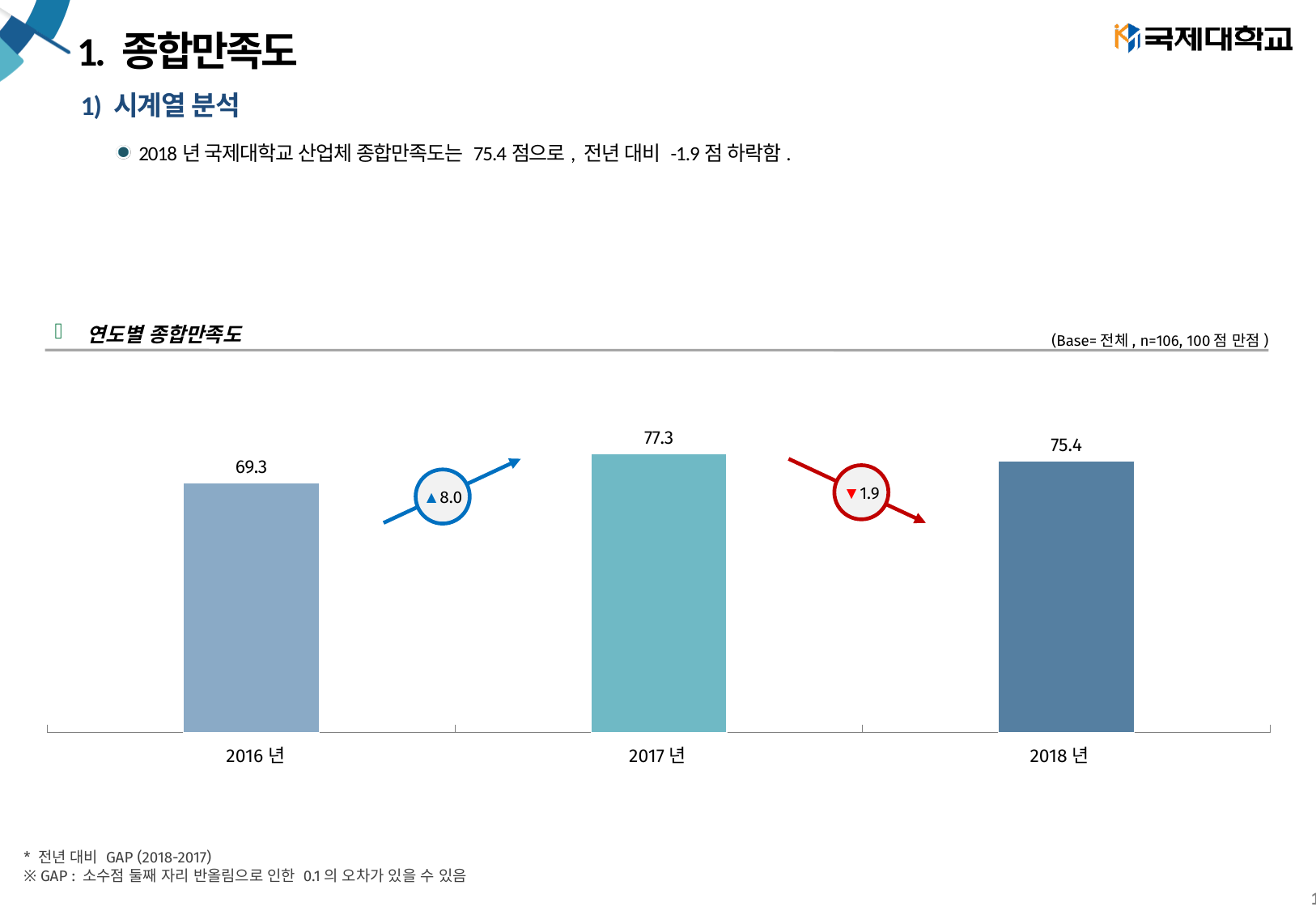

# 1. 종합만족도
1) 시계열 분석
2018년 국제대학교 산업체 종합만족도는 75.4점으로, 전년 대비 -1.9점 하락함.
연도별 종합만족도
(Base=전체, n=106, 100점 만점)

### Chart

| Category |  |
|---|---|
| 16년 | 69.26475688020831 |
| 2017 | 77.30607042433536 |
| 2018 | 75.44170597484276 |
▼1.9
▲8.0
| 2016년 | 2017년 | 2018년 |
| --- | --- | --- |
* 전년 대비 GAP (2018-2017)
※ GAP : 소수점 둘째 자리 반올림으로 인한 0.1의 오차가 있을 수 있음